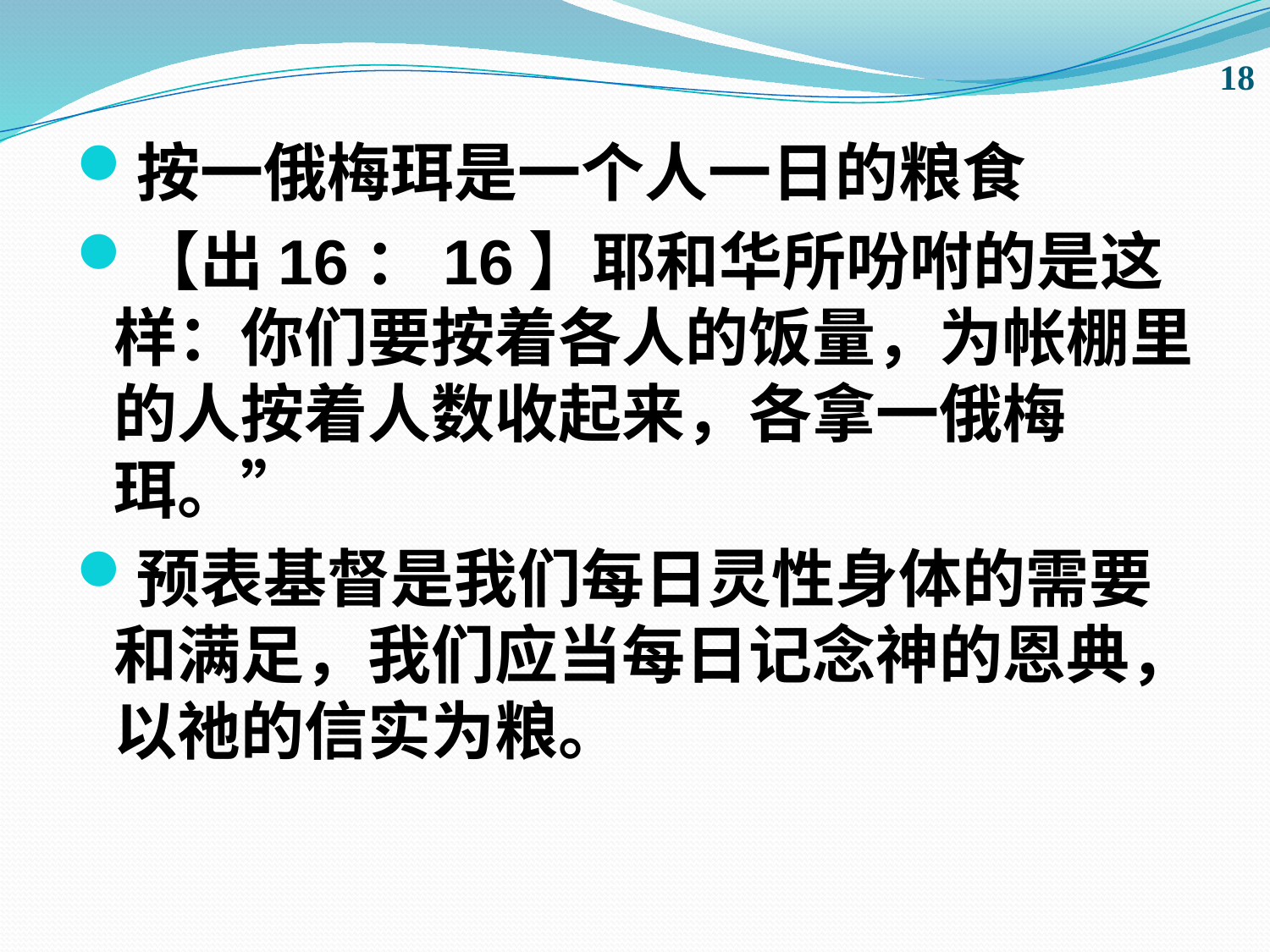

18
按一俄梅珥是一个人一日的粮食
【出16：16】耶和华所吩咐的是这样：你们要按着各人的饭量，为帐棚里的人按着人数收起来，各拿一俄梅珥。”
预表基督是我们每日灵性身体的需要和满足，我们应当每日记念神的恩典，以祂的信实为粮。